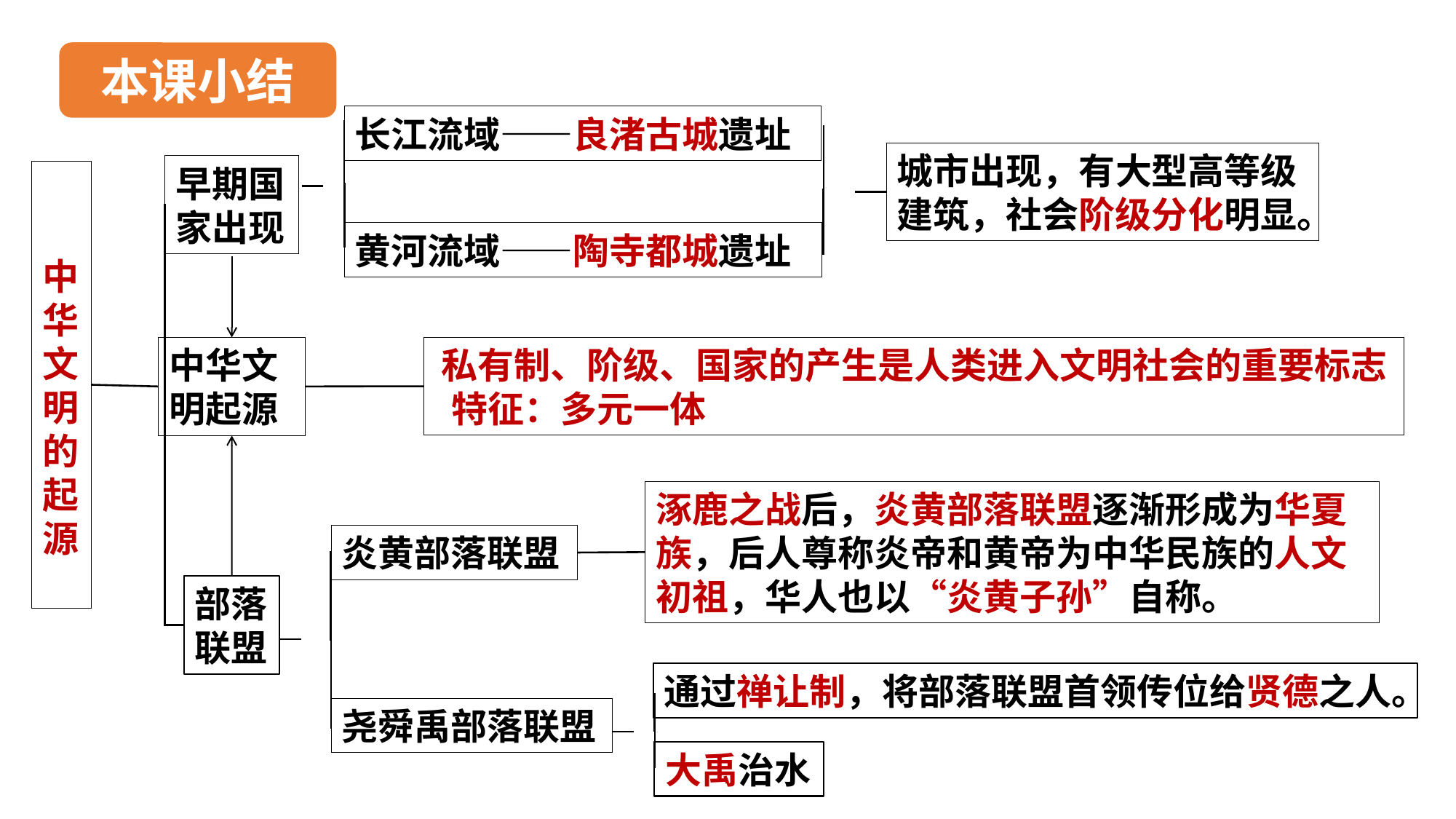

本课小结
长江流域——良渚古城遗址
黄河流域——陶寺都城遗址
城市出现，有大型高等级建筑，社会阶级分化明显。
早期国家出现
部落联盟

中华文明的起源

中华文明起源
私有制、阶级、国家的产生是人类进入文明社会的重要标志
 特征：多元一体
涿鹿之战后，炎黄部落联盟逐渐形成为华夏族，后人尊称炎帝和黄帝为中华民族的人文初祖，华人也以“炎黄子孙”自称。
炎黄部落联盟
尧舜禹部落联盟
通过禅让制，将部落联盟首领传位给贤德之人。
大禹治水